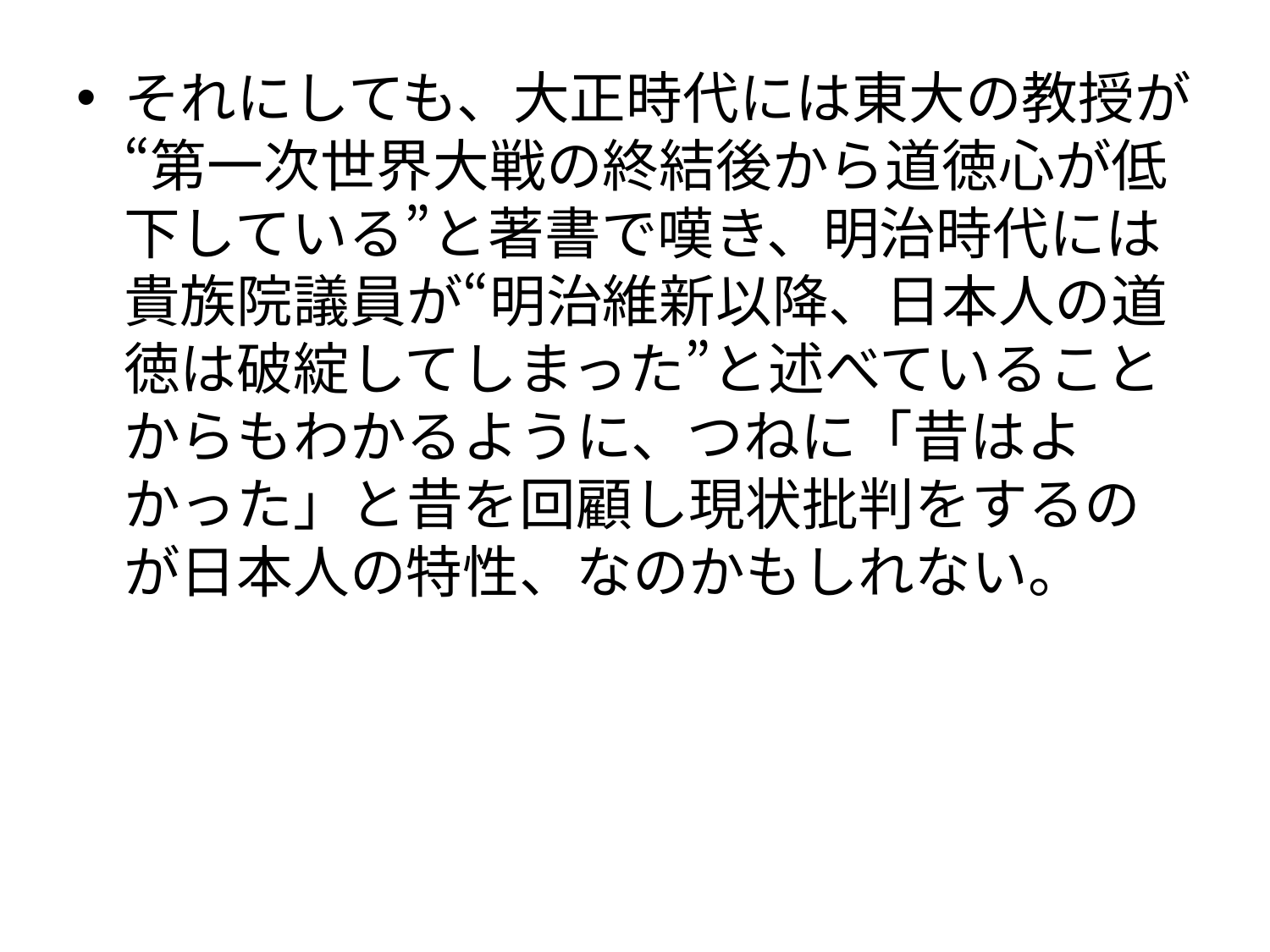

それにしても、大正時代には東大の教授が“第一次世界大戦の終結後から道徳心が低下している”と著書で嘆き、明治時代には貴族院議員が“明治維新以降、日本人の道徳は破綻してしまった”と述べていることからもわかるように、つねに「昔はよかった」と昔を回顧し現状批判をするのが日本人の特性、なのかもしれない。